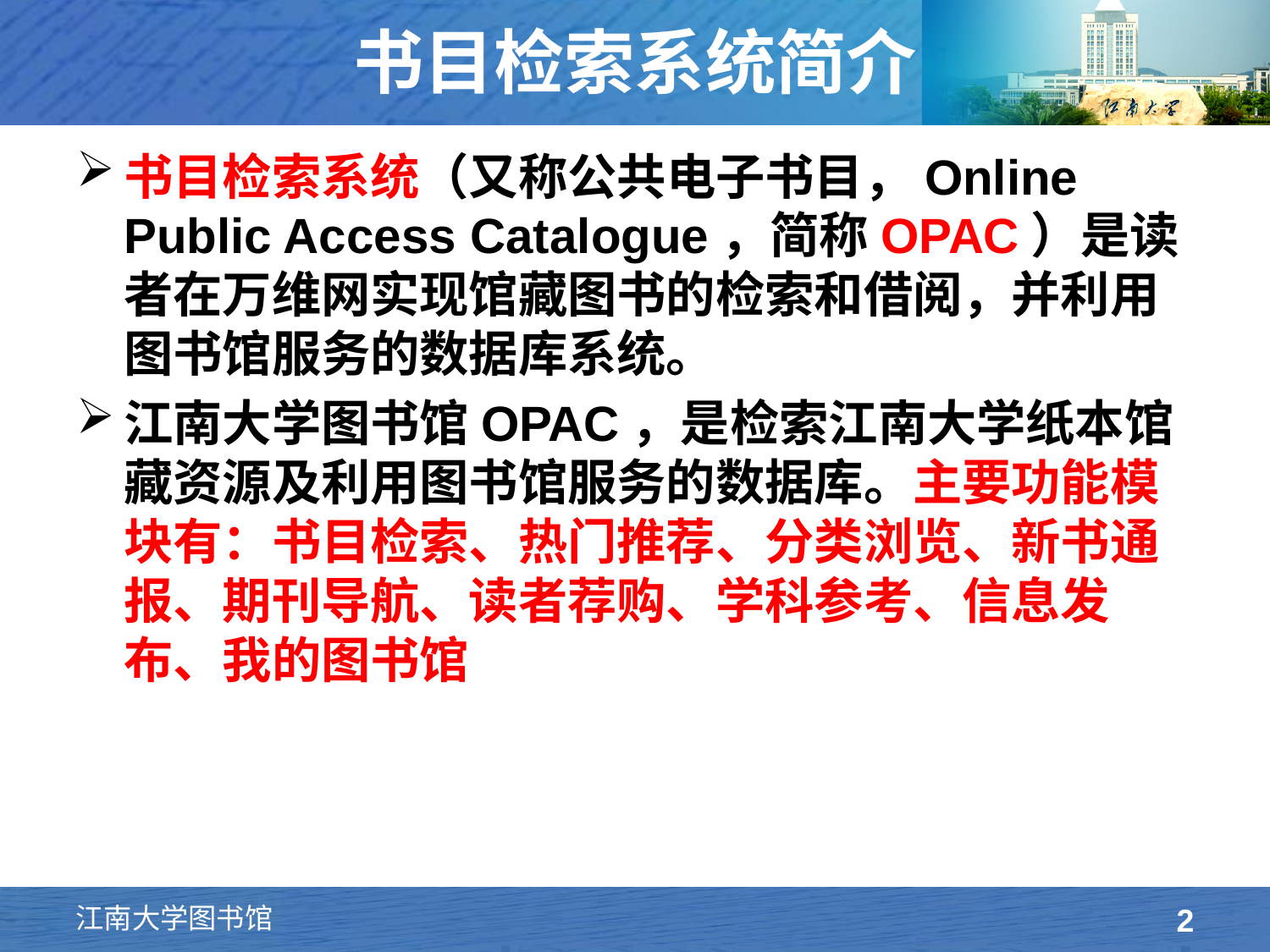

# 书目检索系统简介
书目检索系统（又称公共电子书目，Online Public Access Catalogue，简称OPAC）是读者在万维网实现馆藏图书的检索和借阅，并利用图书馆服务的数据库系统。
江南大学图书馆OPAC，是检索江南大学纸本馆藏资源及利用图书馆服务的数据库。主要功能模块有：书目检索、热门推荐、分类浏览、新书通报、期刊导航、读者荐购、学科参考、信息发布、我的图书馆